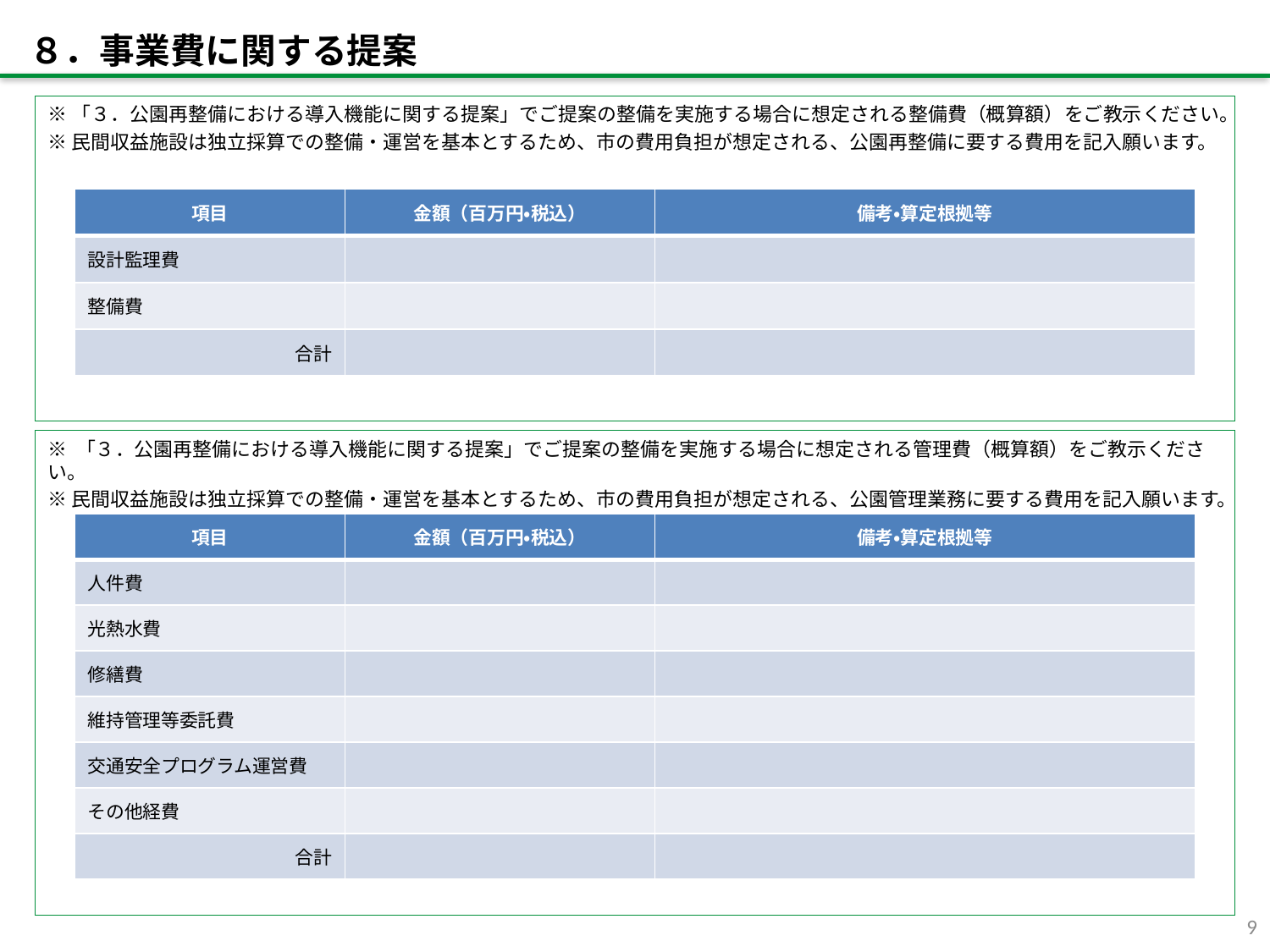

８．事業費に関する提案
※「３．公園再整備における導入機能に関する提案」でご提案の整備を実施する場合に想定される整備費（概算額）をご教示ください。
※民間収益施設は独立採算での整備・運営を基本とするため、市の費用負担が想定される、公園再整備に要する費用を記入願います。
| 項目 | 金額（百万円・税込） | 備考・算定根拠等 |
| --- | --- | --- |
| 設計監理費 |  |  |
| 整備費 |  |  |
| 合計 |  |  |
※ 「３．公園再整備における導入機能に関する提案」でご提案の整備を実施する場合に想定される管理費（概算額）をご教示ください。
※民間収益施設は独立採算での整備・運営を基本とするため、市の費用負担が想定される、公園管理業務に要する費用を記入願います。
| 項目 | 金額（百万円・税込） | 備考・算定根拠等 |
| --- | --- | --- |
| 人件費 |  |  |
| 光熱水費 |  |  |
| 修繕費 |  |  |
| 維持管理等委託費 |  |  |
| 交通安全プログラム運営費 |  |  |
| その他経費 |  |  |
| 合計 |  |  |
9